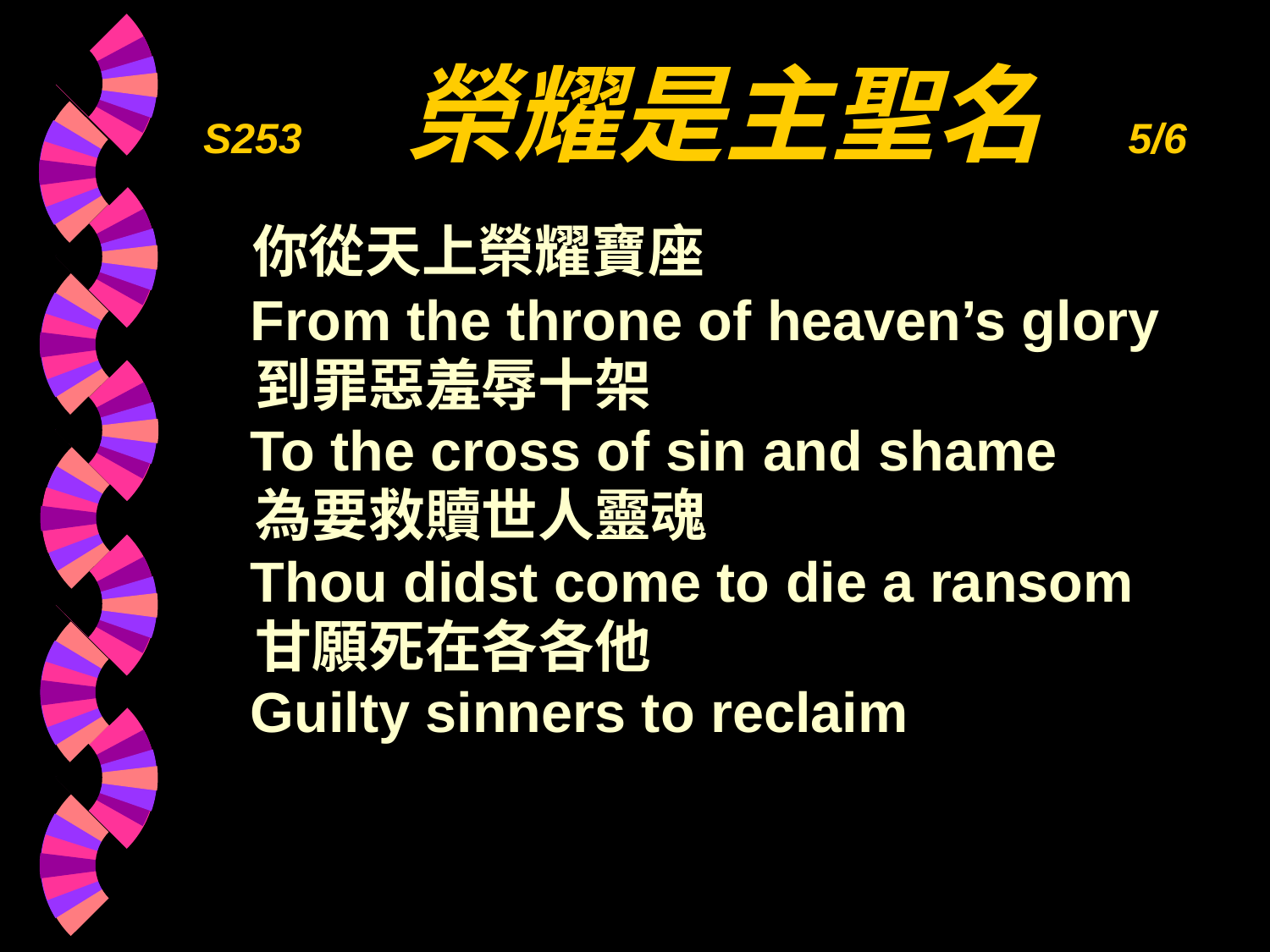

# S253        榮耀是主聖名        5/6
  你從天上榮耀寶座
   From the throne of heaven’s glory
   到罪惡羞辱十架
   To the cross of sin and shame
   為要救贖世人靈魂
   Thou didst come to die a ransom
   甘願死在各各他
   Guilty sinners to reclaim